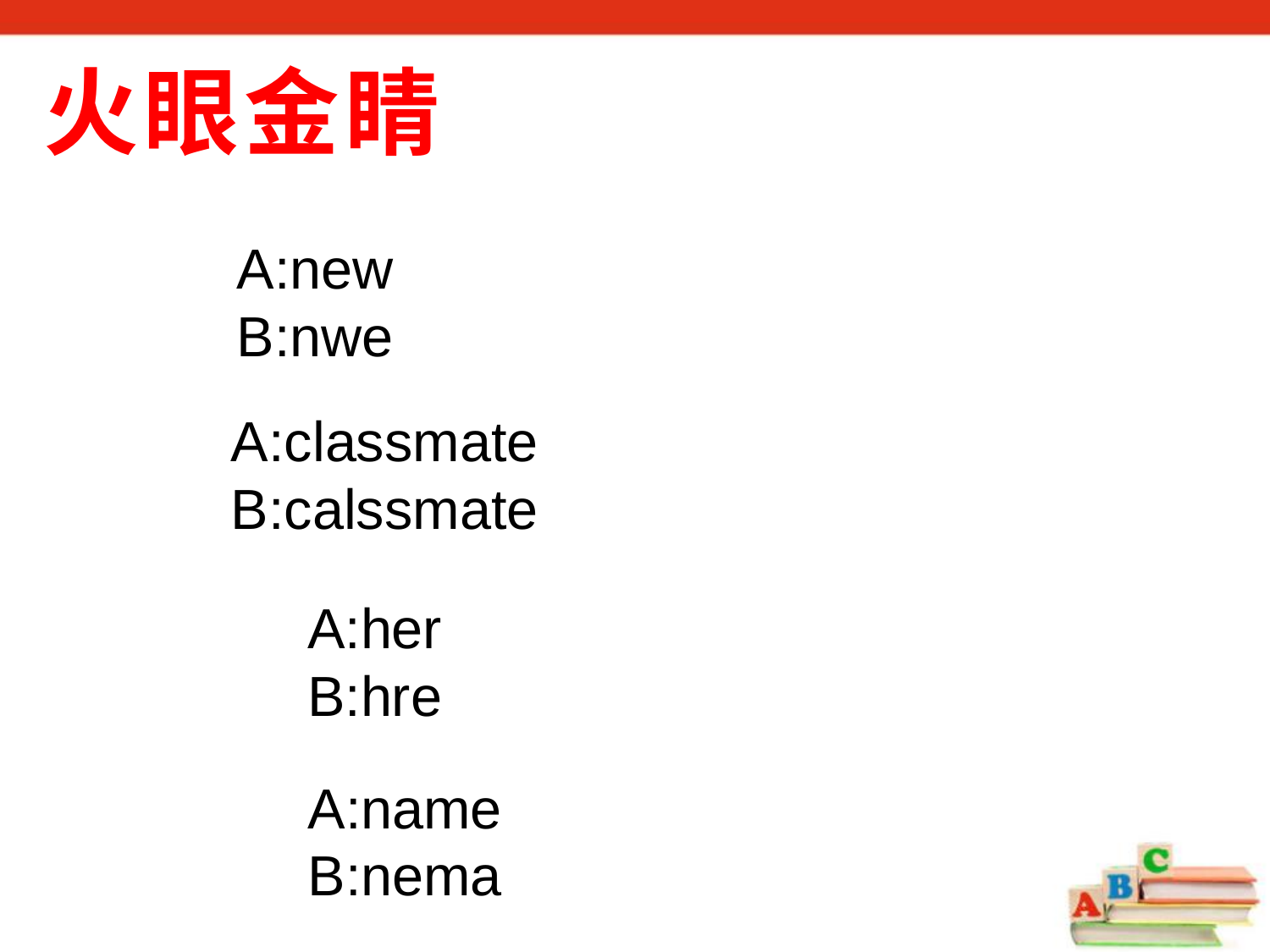

火眼金睛
A:new
B:nwe
A:classmate
B:calssmate
A:her
B:hre
A:name
B:nema